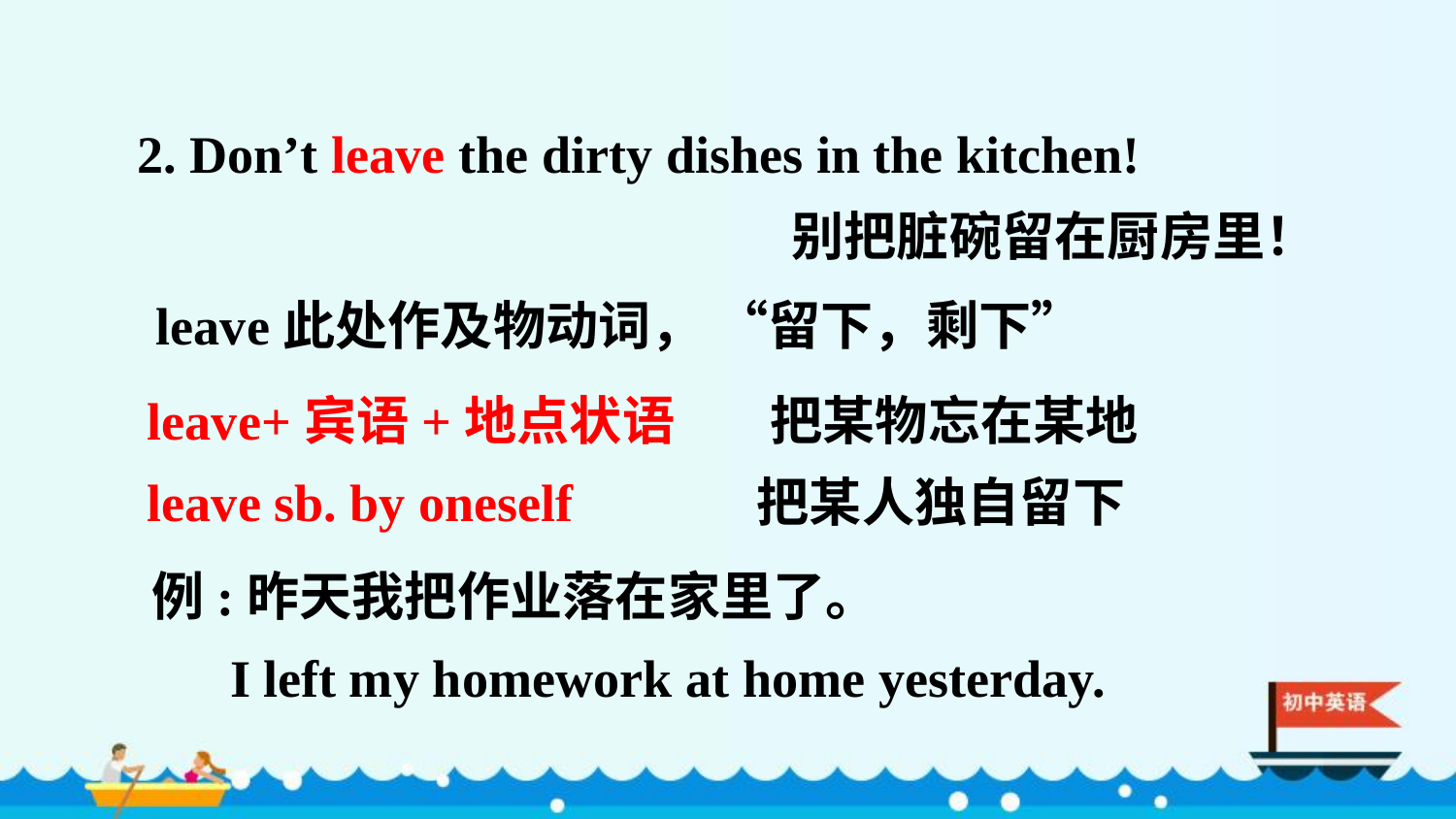

2. Don’t leave the dirty dishes in the kitchen!
                                                      别把脏碗留在厨房里！
leave此处作及物动词， “留下，剩下”
leave+宾语+地点状语        把某物忘在某地
leave sb. by oneself             把某人独自留下
例:昨天我把作业落在家里了。
      I left my homework at home yesterday.